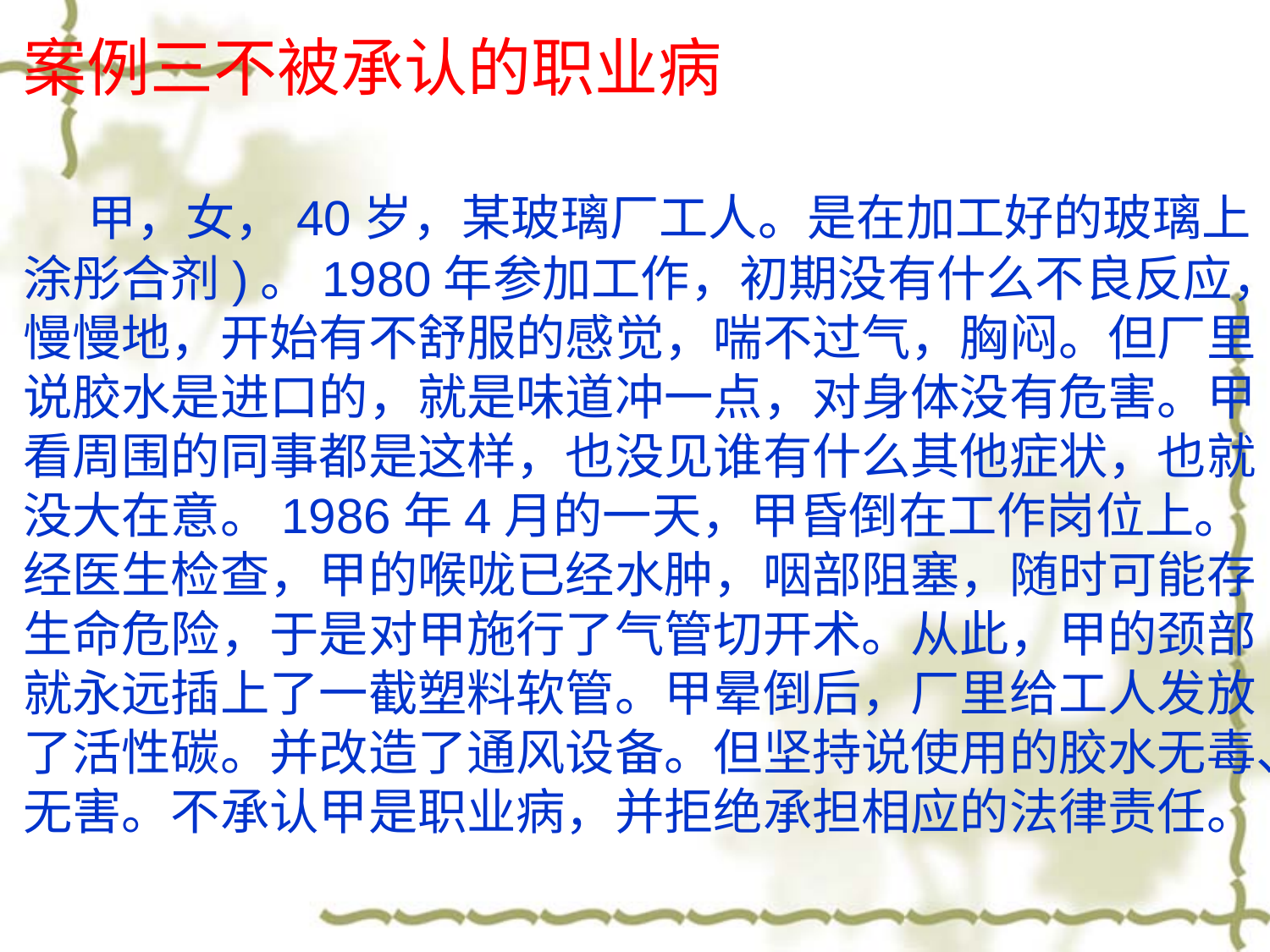

案例三不被承认的职业病

    甲，女，40岁，某玻璃厂工人。是在加工好的玻璃上涂彤合剂)。1980年参加工作，初期没有什么不良反应，慢慢地，开始有不舒服的感觉，喘不过气，胸闷。但厂里说胶水是进口的，就是味道冲一点，对身体没有危害。甲看周围的同事都是这样，也没见谁有什么其他症状，也就没大在意。1986年4月的一天，甲昏倒在工作岗位上。经医生检查，甲的喉咙已经水肿，咽部阻塞，随时可能存生命危险，于是对甲施行了气管切开术。从此，甲的颈部就永远插上了一截塑料软管。甲晕倒后，厂里给工人发放了活性碳。并改造了通风设备。但坚持说使用的胶水无毒、无害。不承认甲是职业病，并拒绝承担相应的法律责任。